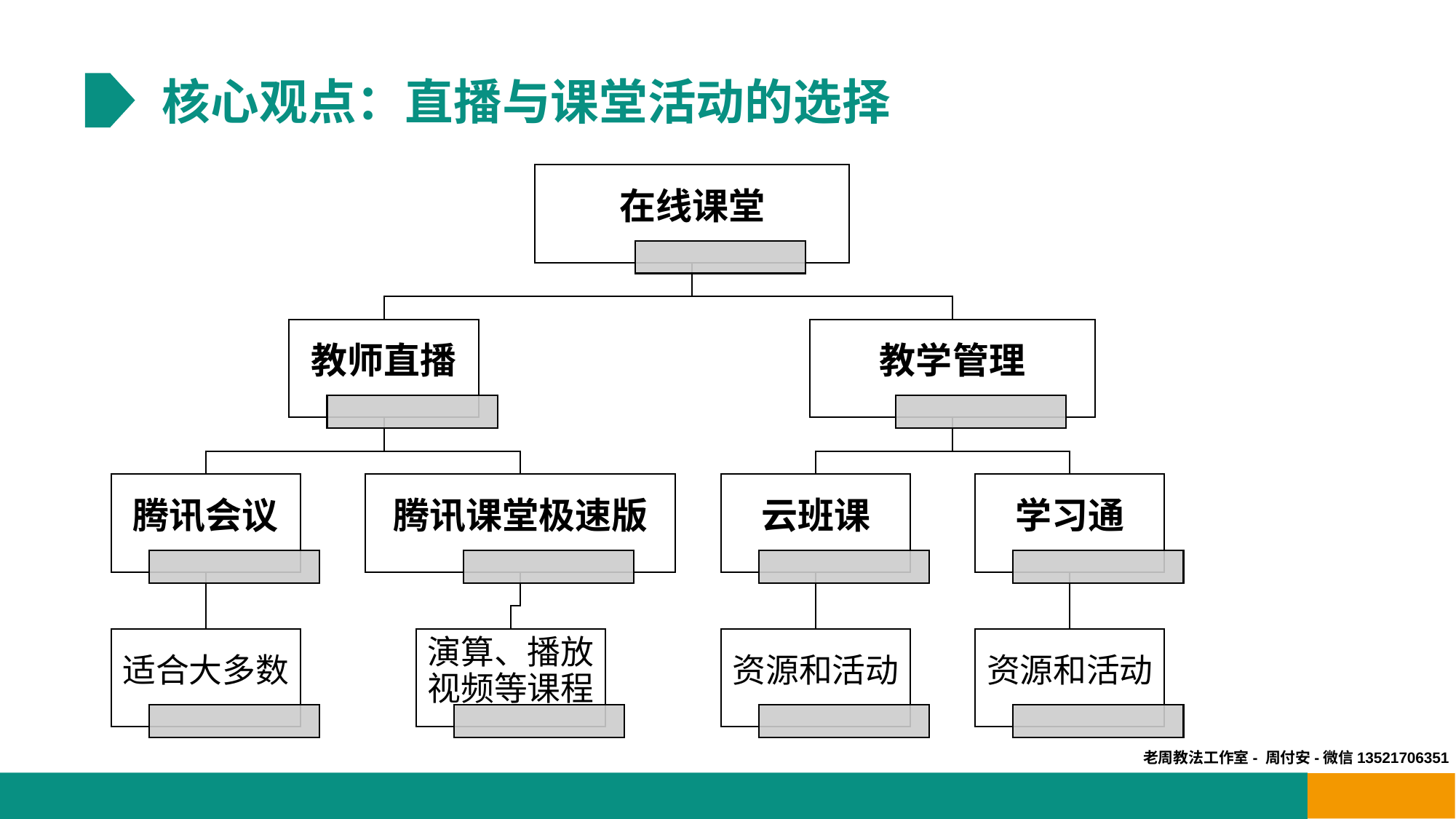

核心观点：直播与课堂活动的选择
在线课堂

教师直播

腾讯会议

适合大多数

腾讯课堂极速版

演算、播放视频等课程

教学管理

云班课

资源和活动

学习通

资源和活动